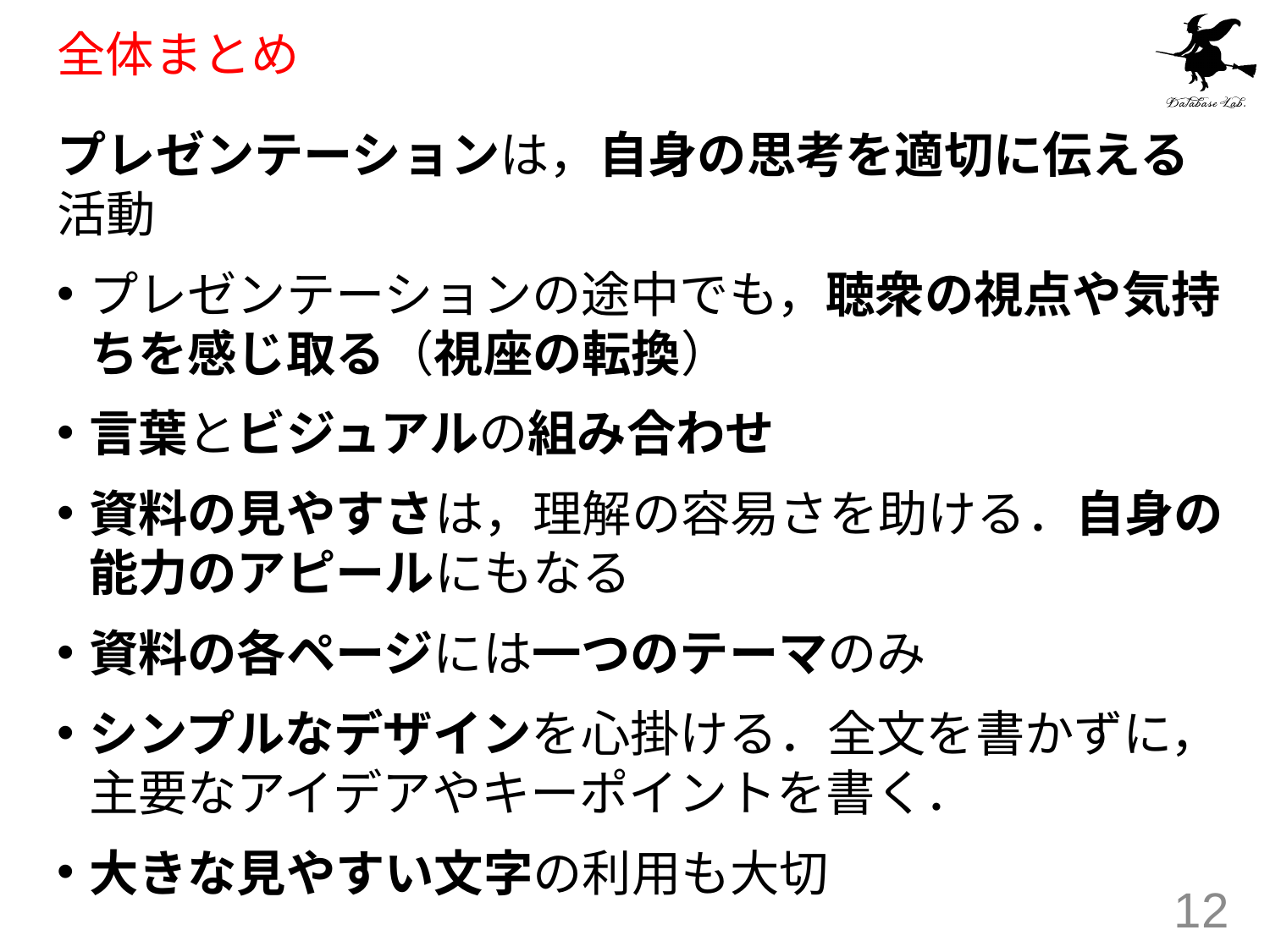

# 全体まとめ
プレゼンテーションは，自身の思考を適切に伝える活動
プレゼンテーションの途中でも，聴衆の視点や気持ちを感じ取る（視座の転換）
言葉とビジュアルの組み合わせ
資料の見やすさは，理解の容易さを助ける．自身の能力のアピールにもなる
資料の各ページには一つのテーマのみ
シンプルなデザインを心掛ける．全文を書かずに，主要なアイデアやキーポイントを書く．
大きな見やすい文字の利用も大切
12